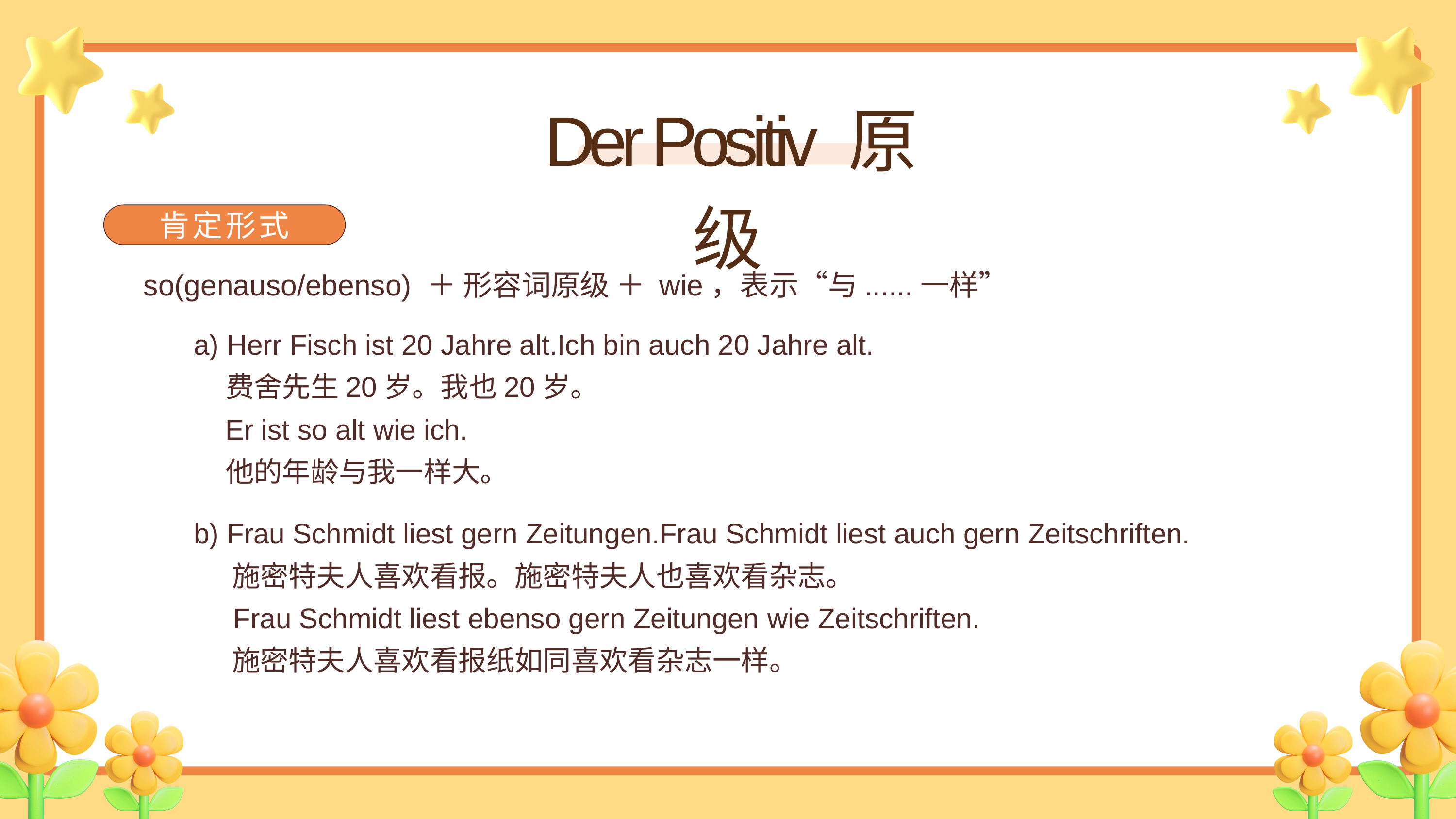

Der Positiv 原级

肯定形式

so(genauso/ebenso) ＋ 形容词原级 ＋ wie，表示“与......一样”
a) Herr Fisch ist 20 Jahre alt.Ich bin auch 20 Jahre alt.
    费舍先生20岁。我也20岁。
    Er ist so alt wie ich.
    他的年龄与我一样大。
说明
b) Frau Schmidt liest gern Zeitungen.Frau Schmidt liest auch gern Zeitschriften.
     施密特夫人喜欢看报。施密特夫人也喜欢看杂志。
     Frau Schmidt liest ebenso gern Zeitungen wie Zeitschriften.
     施密特夫人喜欢看报纸如同喜欢看杂志一样。